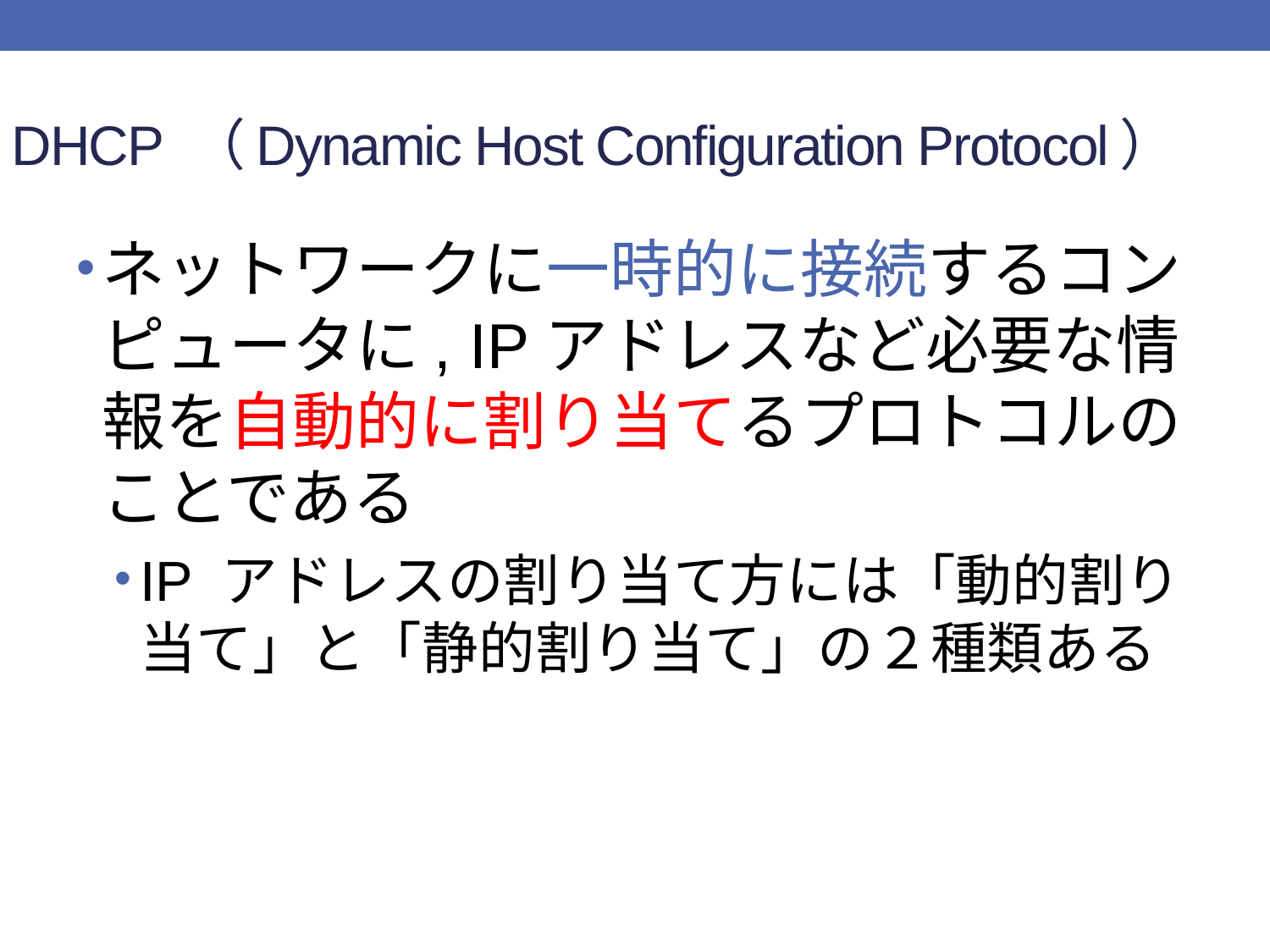

# DHCP （Dynamic Host Configuration Protocol）

ネットワークに一時的に接続するコンピュータに, IPアドレスなど必要な情報を自動的に割り当てるプロトコルのことである
IP アドレスの割り当て方には「動的割り当て」と「静的割り当て」の２種類ある